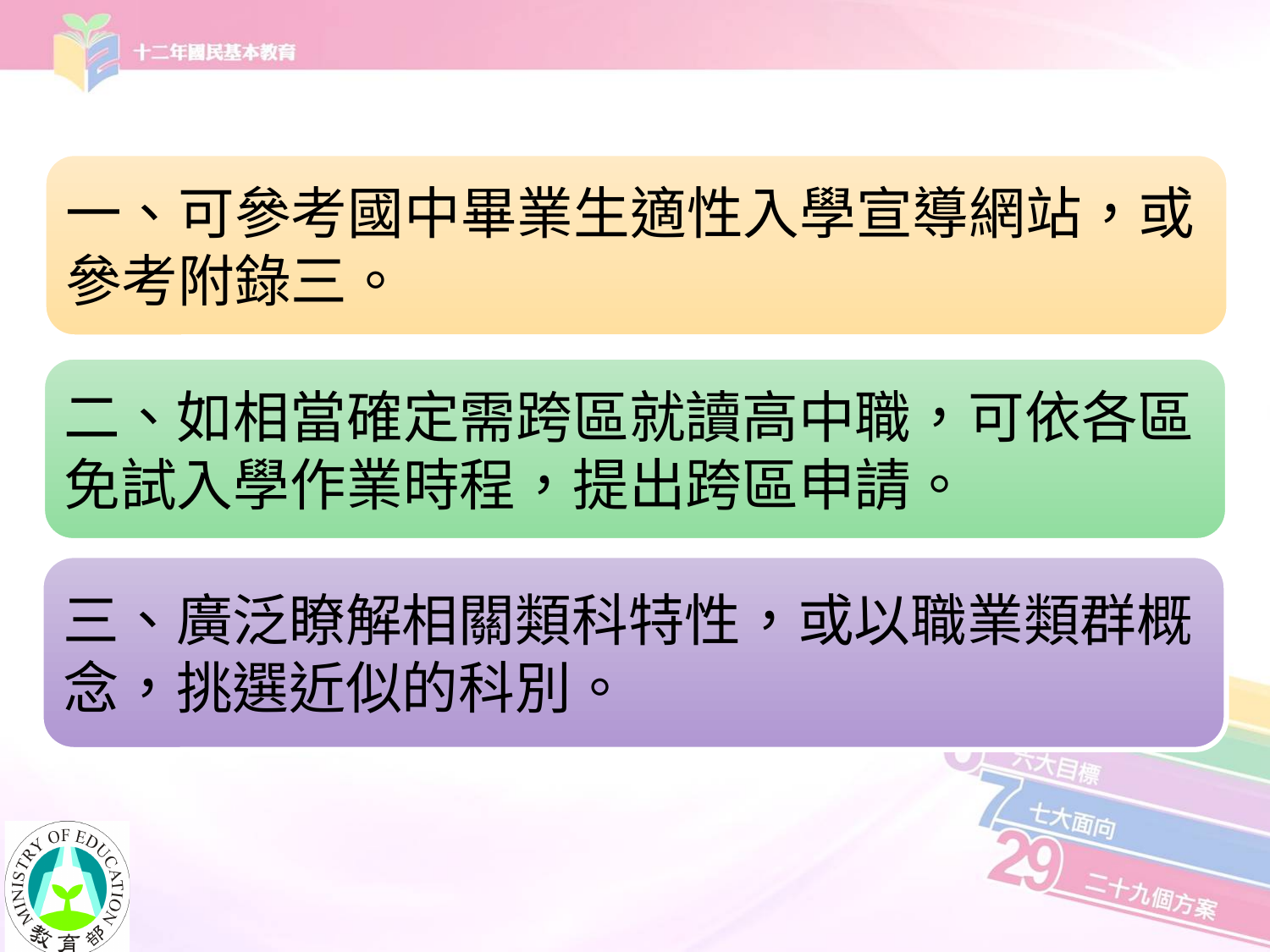

一、可參考國中畢業生適性入學宣導網站，或參考附錄三。
二、如相當確定需跨區就讀高中職，可依各區免試入學作業時程，提出跨區申請。
三、廣泛瞭解相關類科特性，或以職業類群概念，挑選近似的科別。